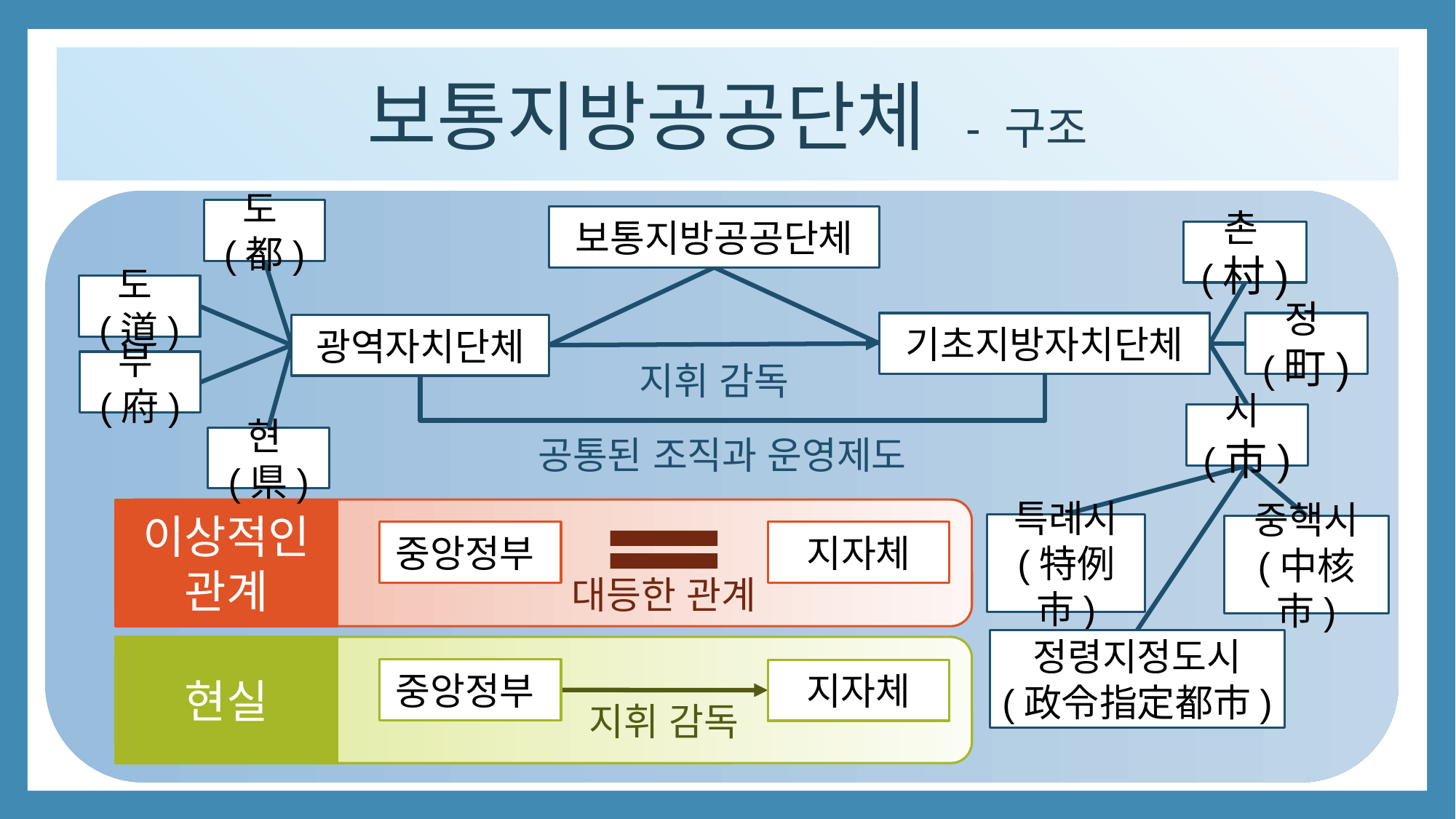

보통지방공공단체 - 구조

도(都)
보통지방공공단체
촌(村)
도(道)
기초지방자치단체
정(町)
광역자치단체
지휘 감독
부(府)
시(市)
공통된 조직과 운영제도
현(県)
이상적인
관계

특례시
(特例市)
중핵시
(中核市)

지자체
중앙정부
대등한 관계
정령지정도시
(政令指定都市)

현실
중앙정부
지자체
지휘 감독